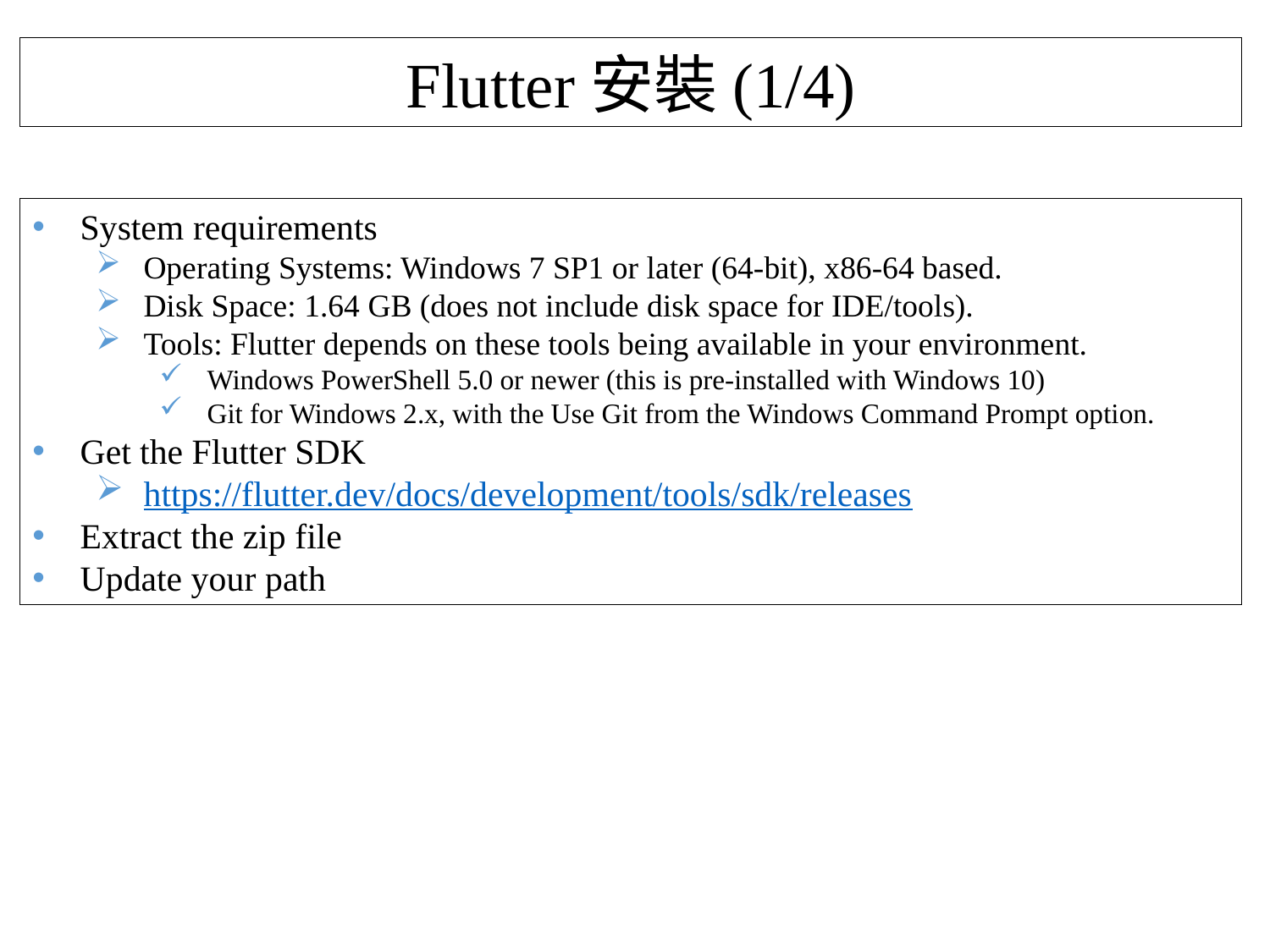

Flutter安裝(1/4)
System requirements
Operating Systems: Windows 7 SP1 or later (64-bit), x86-64 based.
Disk Space: 1.64 GB (does not include disk space for IDE/tools).
Tools: Flutter depends on these tools being available in your environment.
Windows PowerShell 5.0 or newer (this is pre-installed with Windows 10)
Git for Windows 2.x, with the Use Git from the Windows Command Prompt option.
Get the Flutter SDK
https://flutter.dev/docs/development/tools/sdk/releases
Extract the zip file
Update your path